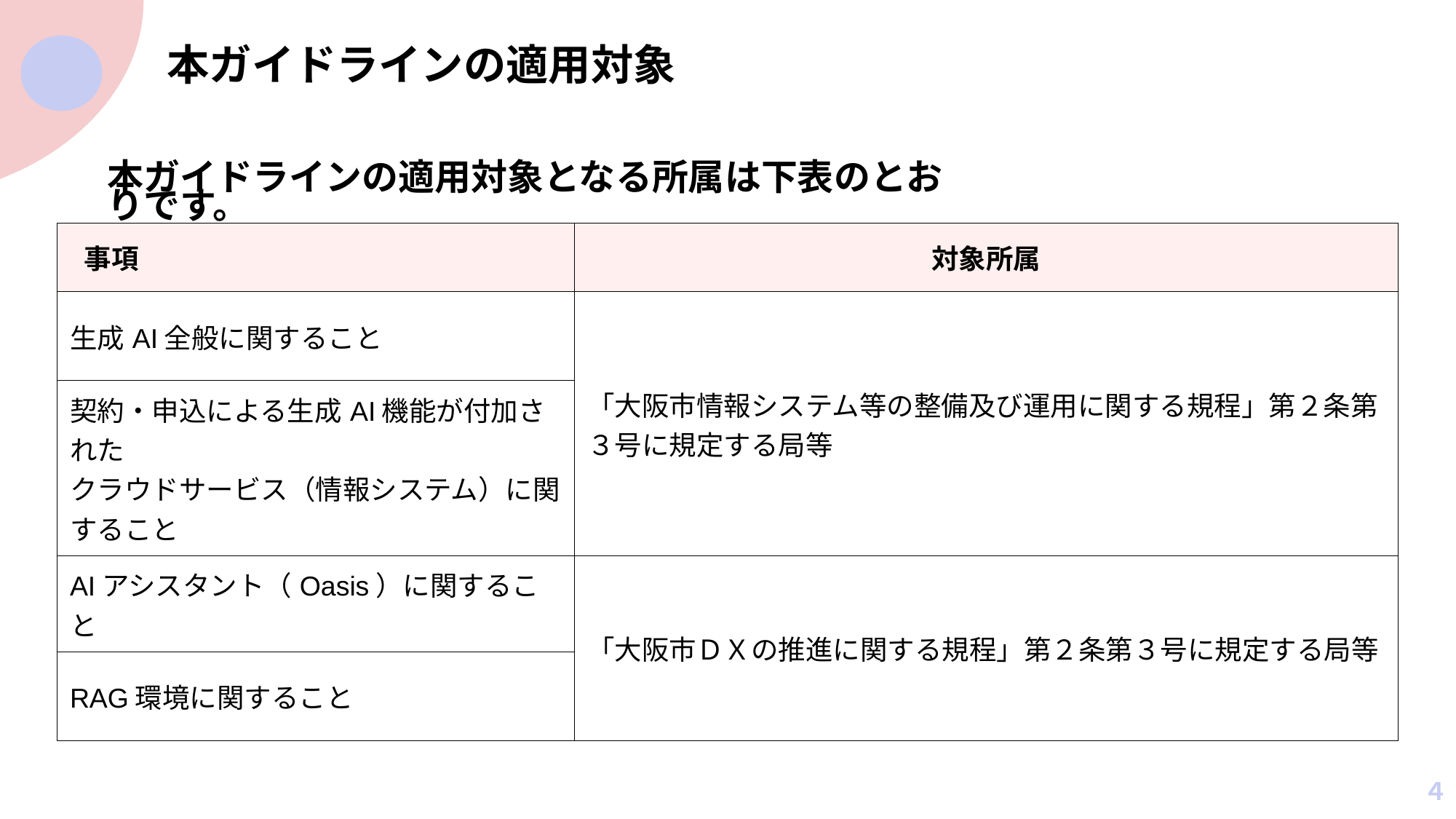

# 本ガイドラインの適用対象
本ガイドラインの適用対象となる所属は下表のとおりです。
| 事項 | 対象所属 |
| --- | --- |
| 生成AI全般に関すること | 「大阪市情報システム等の整備及び運用に関する規程」第２条第３号に規定する局等 |
| 契約・申込による生成AI機能が付加された クラウドサービス（情報システム）に関すること |  |
| AIアシスタント（Oasis）に関すること | 「大阪市ＤＸの推進に関する規程」第２条第３号に規定する局等 |
| RAG環境に関すること |  |
４